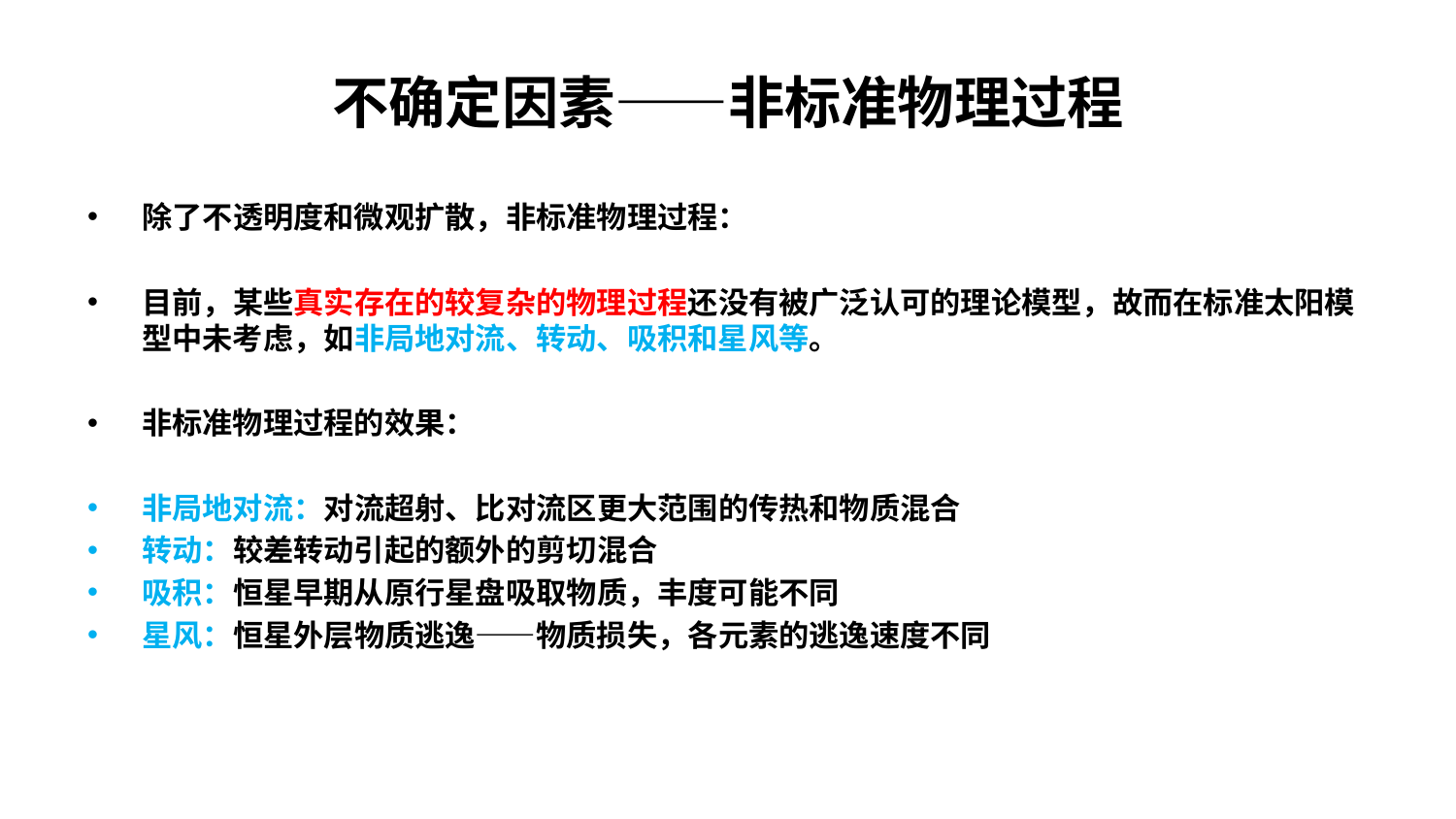

# 不确定因素——非标准物理过程
除了不透明度和微观扩散，非标准物理过程：

目前，某些真实存在的较复杂的物理过程还没有被广泛认可的理论模型，故而在标准太阳模型中未考虑，如非局地对流、转动、吸积和星风等。

非标准物理过程的效果：

非局地对流：对流超射、比对流区更大范围的传热和物质混合
转动：较差转动引起的额外的剪切混合
吸积：恒星早期从原行星盘吸取物质，丰度可能不同
星风：恒星外层物质逃逸——物质损失，各元素的逃逸速度不同